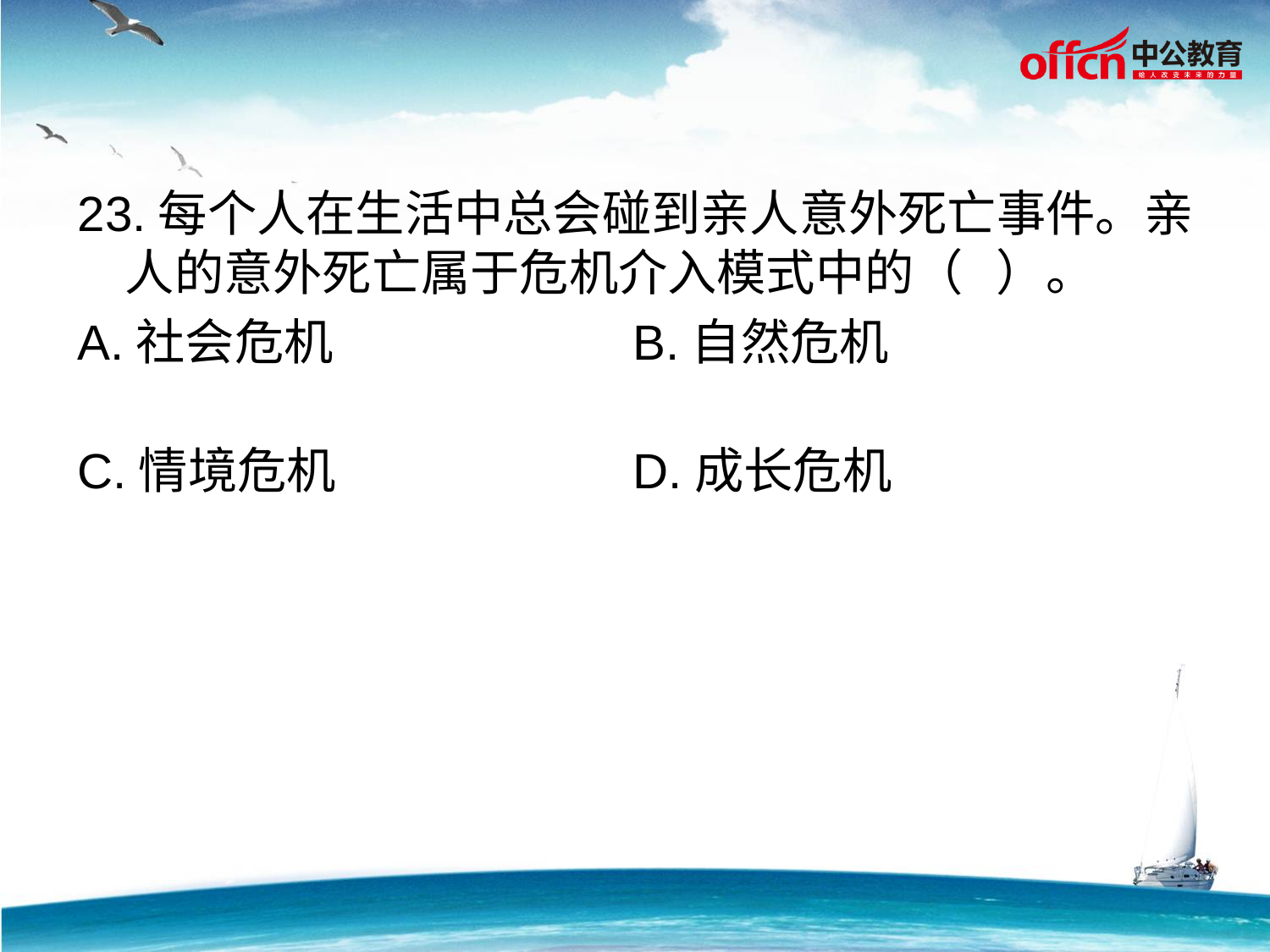

23.每个人在生活中总会碰到亲人意外死亡事件。亲人的意外死亡属于危机介入模式中的（   ）。
A.社会危机			B.自然危机
C.情境危机			D.成长危机